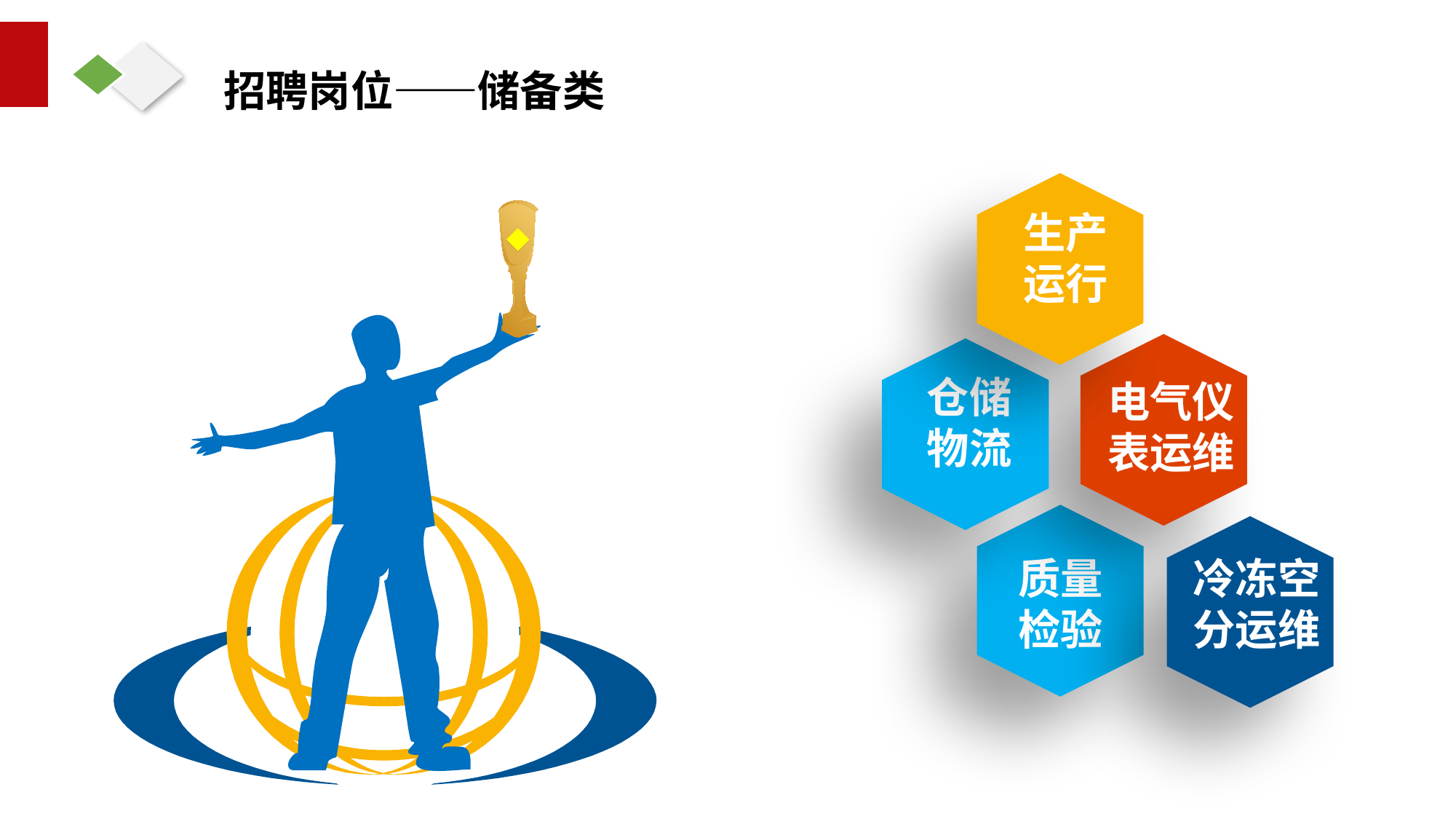

招聘岗位——储备类

生产
运行

电气仪表运维

仓储
物流

质量
检验

冷冻空分运维